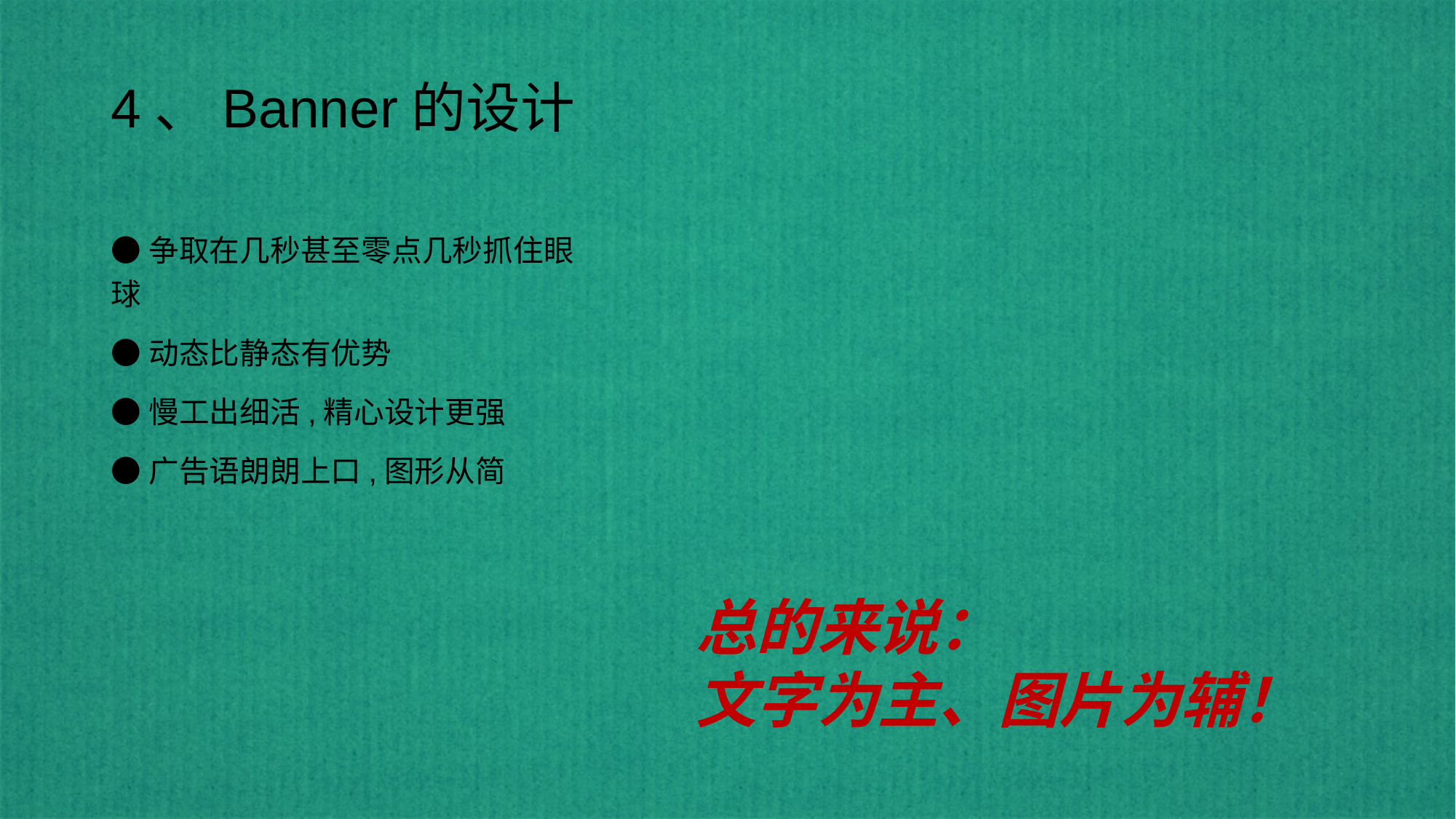

# 4、Banner的设计
●争取在几秒甚至零点几秒抓住眼球
●动态比静态有优势
●慢工出细活,精心设计更强
●广告语朗朗上口,图形从简
总的来说：
文字为主、图片为辅！